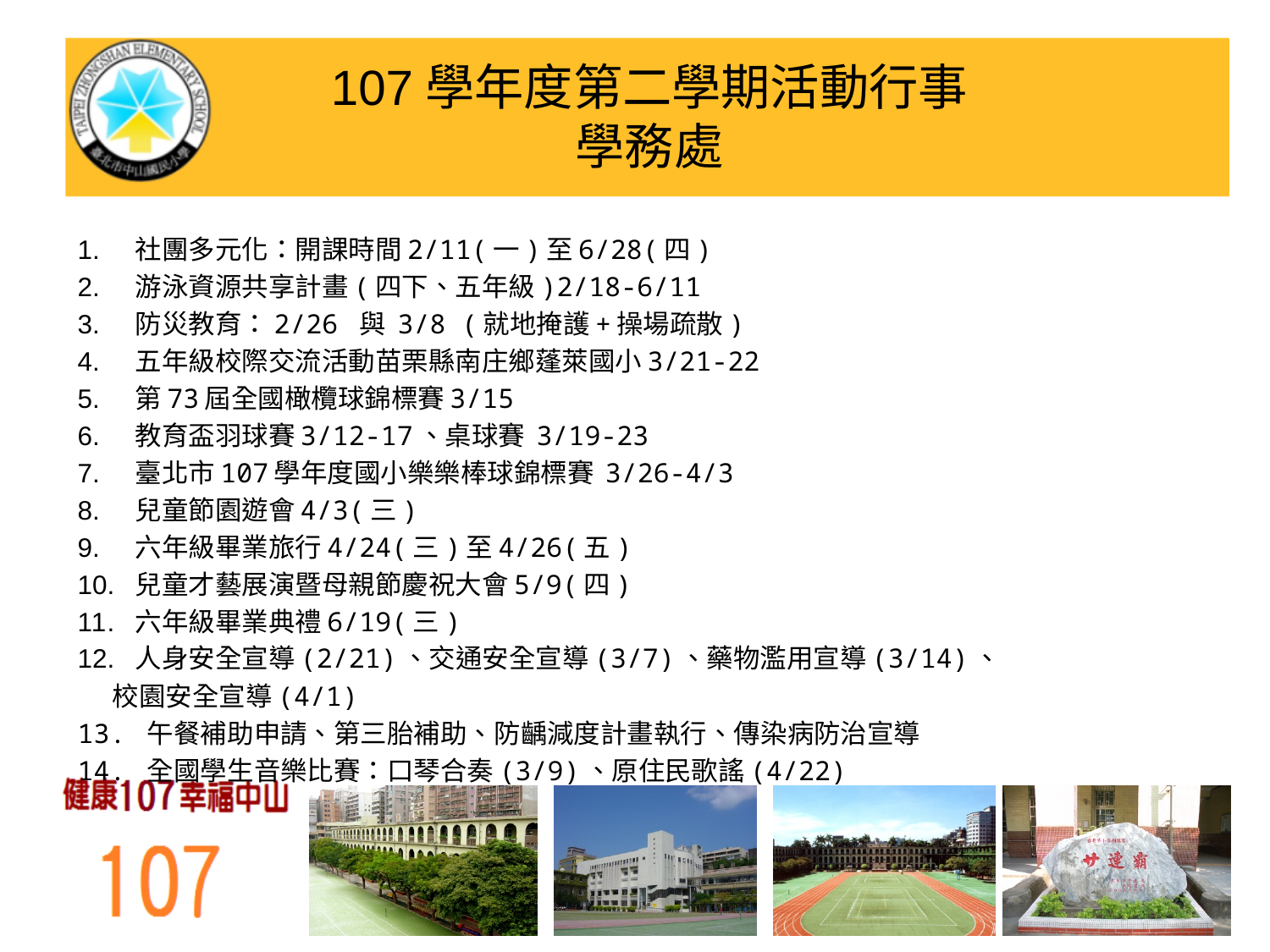

# 107學年度第二學期活動行事 學務處
社團多元化：開課時間2/11(一)至6/28(四)
游泳資源共享計畫(四下、五年級)2/18-6/11
防災教育：2/26 與 3/8 (就地掩護+操場疏散)
五年級校際交流活動苗栗縣南庄鄉蓬萊國小3/21-22
第73屆全國橄欖球錦標賽3/15
教育盃羽球賽3/12-17、桌球賽 3/19-23
臺北市107學年度國小樂樂棒球錦標賽 3/26-4/3
兒童節園遊會4/3(三)
六年級畢業旅行4/24(三)至4/26(五)
兒童才藝展演暨母親節慶祝大會5/9(四)
六年級畢業典禮6/19(三)
人身安全宣導(2/21)、交通安全宣導(3/7)、藥物濫用宣導(3/14)、
     校園安全宣導(4/1)
13. 午餐補助申請、第三胎補助、防齲減度計畫執行、傳染病防治宣導
14. 全國學生音樂比賽：口琴合奏(3/9)、原住民歌謠(4/22)